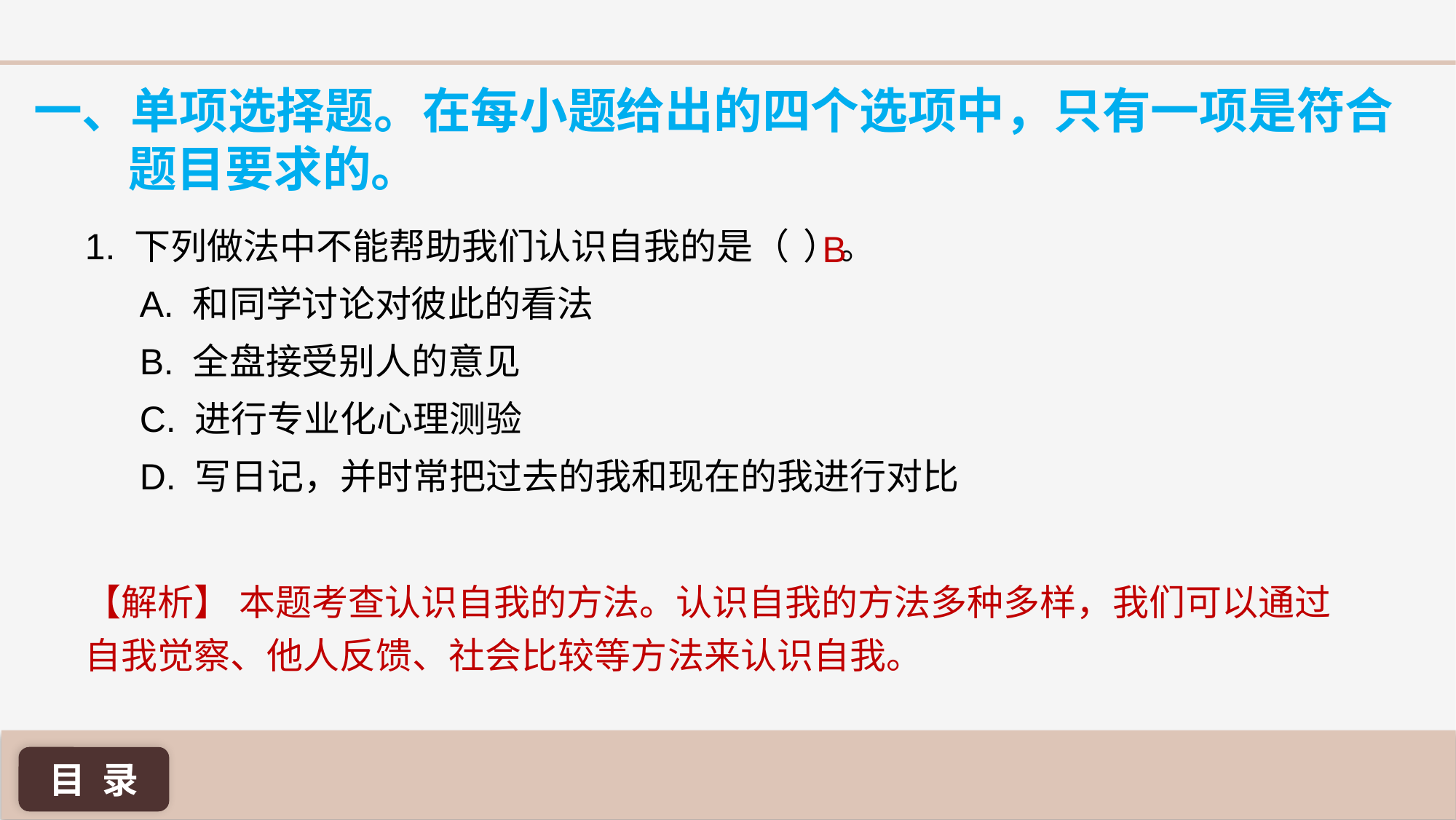

一、单项选择题。在每小题给出的四个选项中，只有一项是符合题目要求的。
1. 下列做法中不能帮助我们认识自我的是（	 ）。
A. 和同学讨论对彼此的看法
B. 全盘接受别人的意见
C. 进行专业化心理测验
D. 写日记，并时常把过去的我和现在的我进行对比
B
【解析】 本题考查认识自我的方法。认识自我的方法多种多样，我们可以通过自我觉察、他人反馈、社会比较等方法来认识自我。